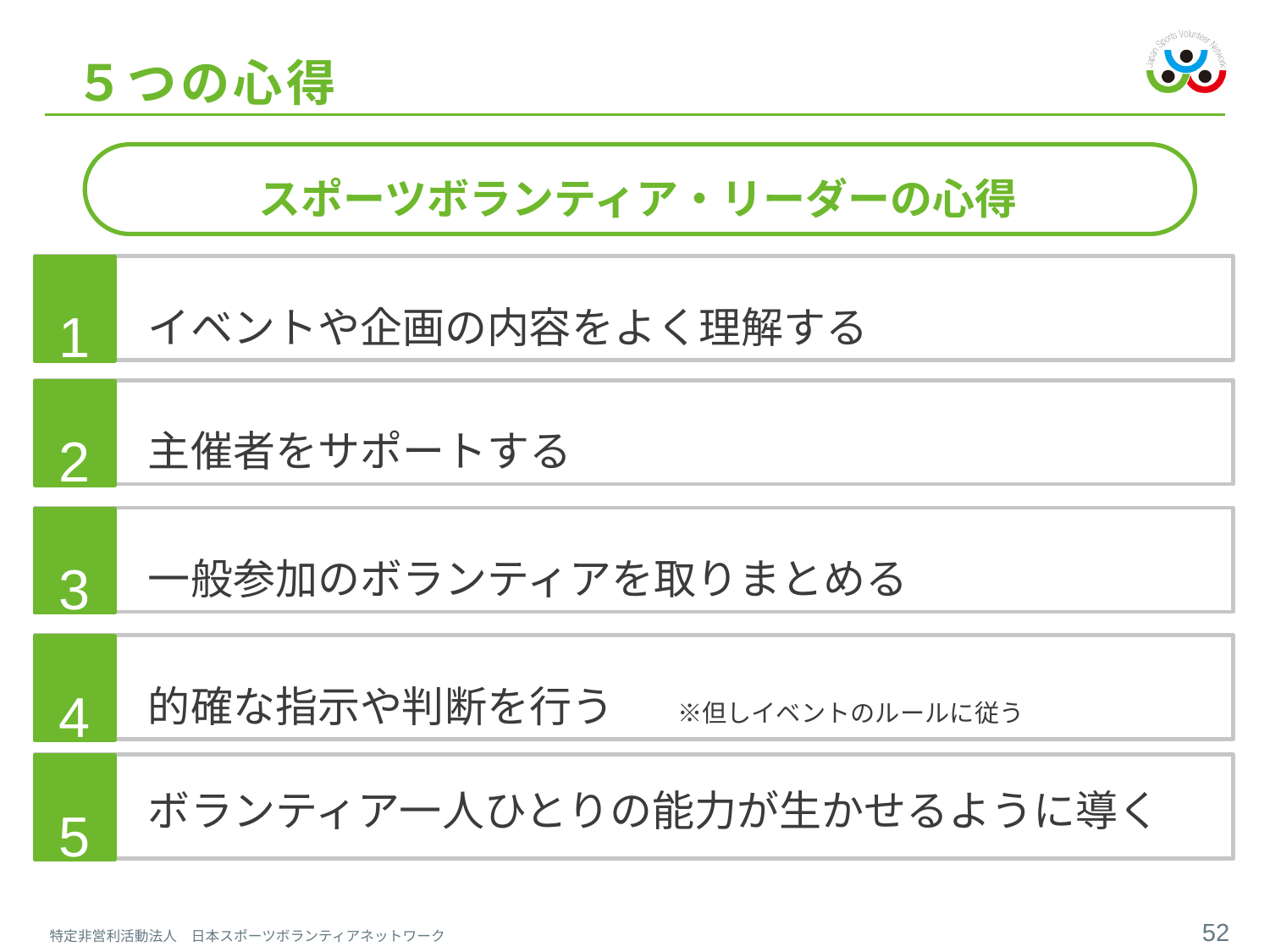

# ５つの心得
スポーツボランティア・リーダーの心得
イベントや企画の内容をよく理解する
1
主催者をサポートする
2
一般参加のボランティアを取りまとめる
3
的確な指示や判断を行う　　※但しイベントのルールに従う
4
ボランティア一人ひとりの能力が生かせるように導く
5